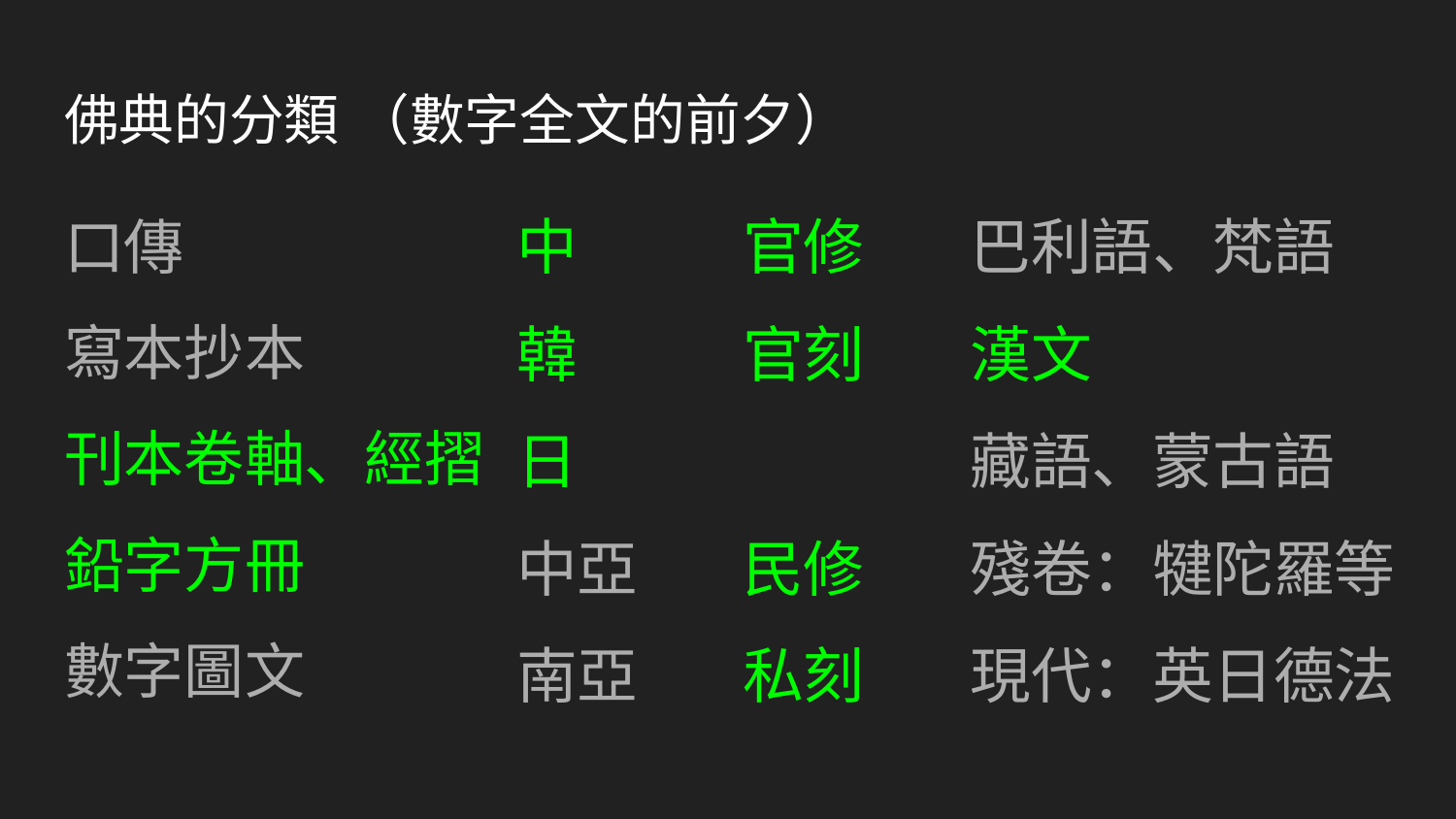

# 佛典的分類 （數字全文的前夕）
口傳
寫本抄本
刊本卷軸、經摺
鉛字方冊
數字圖文
中
韓
日
中亞
南亞
官修
官刻

民修
私刻
巴利語、梵語
漢文
藏語、蒙古語
殘卷：犍陀羅等
現代：英日德法